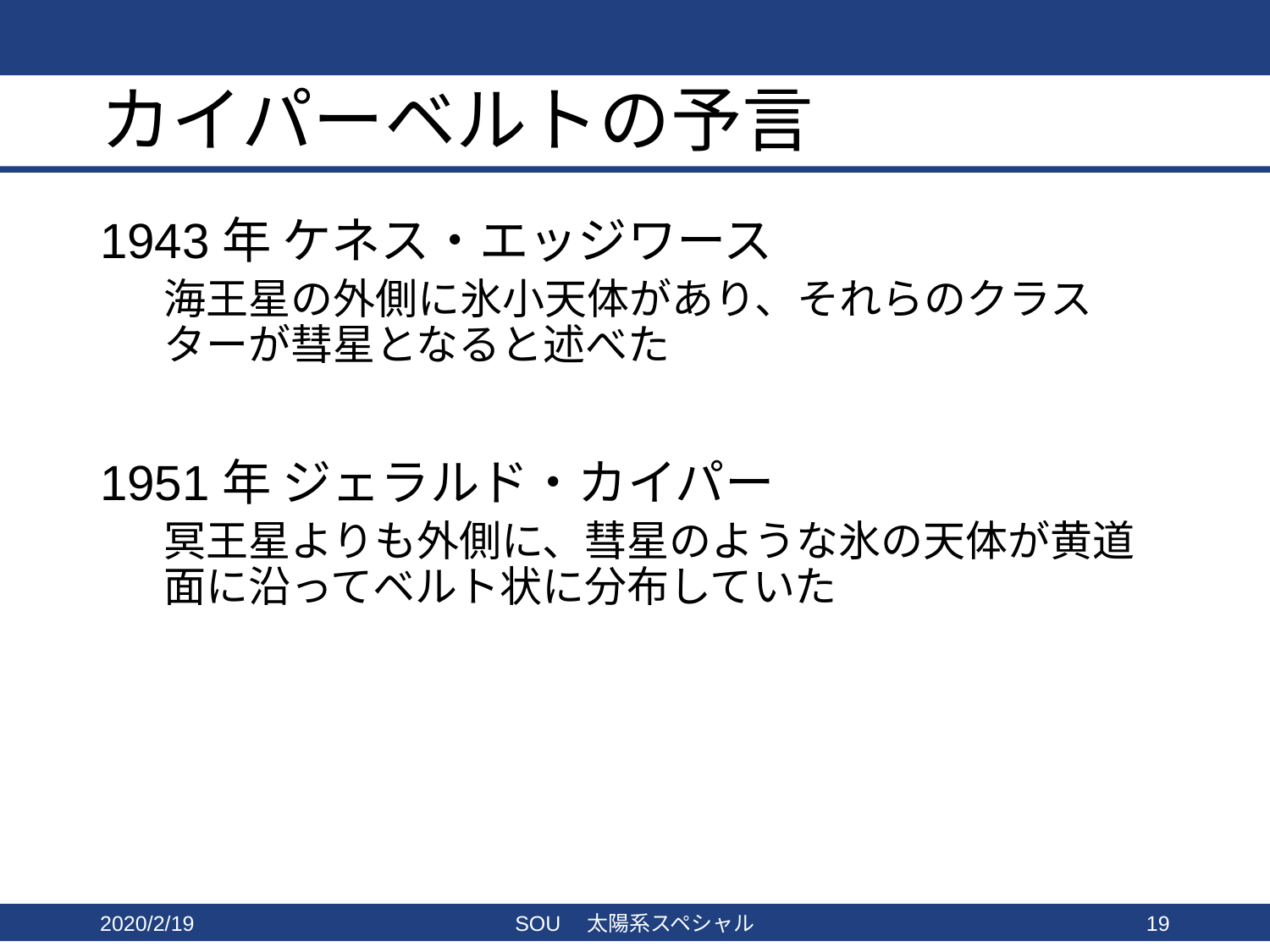

# カイパーベルトの予言
1943年 ケネス・エッジワース
海王星の外側に氷小天体があり、それらのクラスターが彗星となると述べた

1951年 ジェラルド・カイパー
冥王星よりも外側に、彗星のような氷の天体が黄道面に沿ってベルト状に分布していた

2020/2/19
SOU　太陽系スペシャル
19